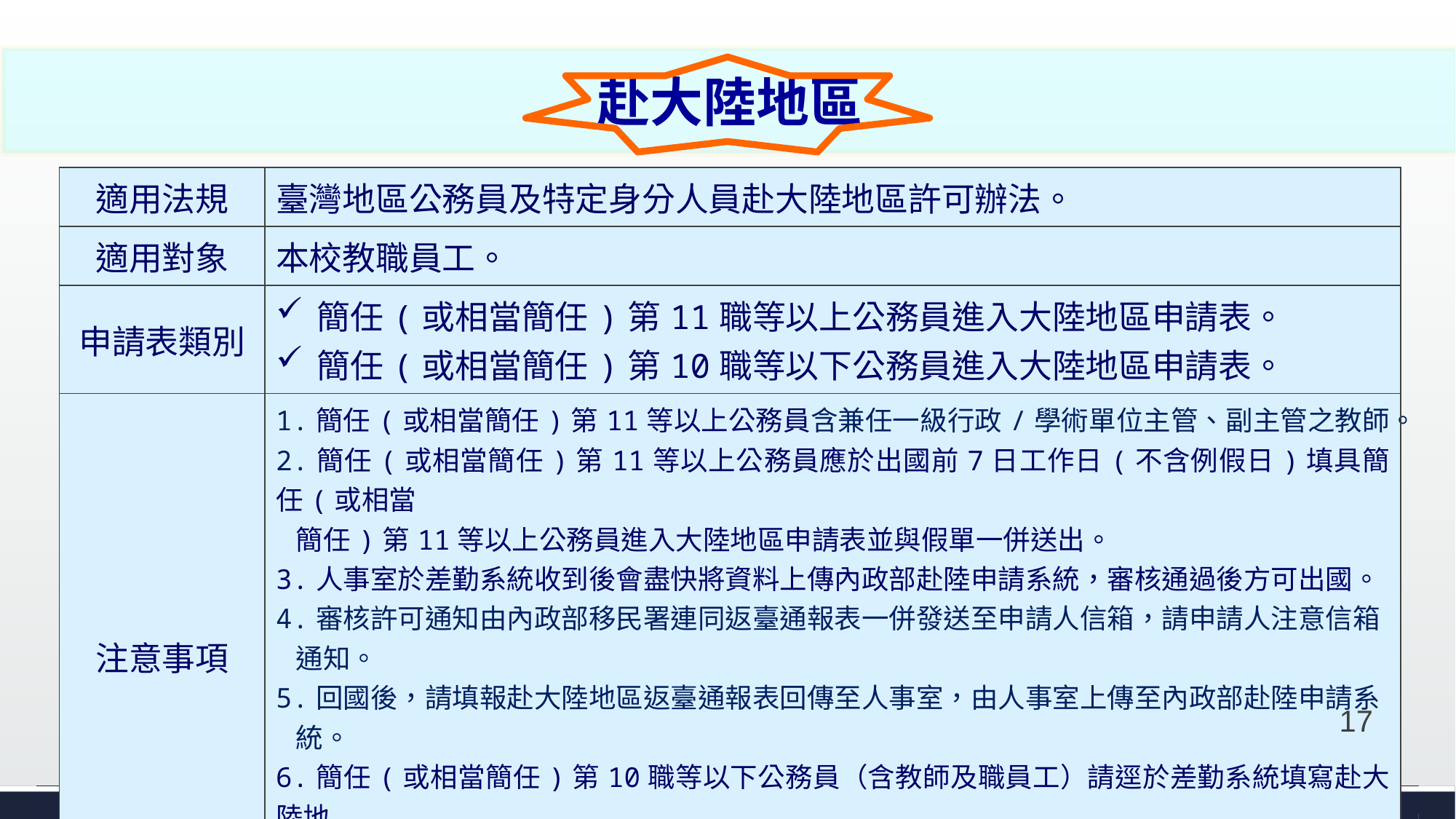

赴大陸地區

| 適用法規 | 臺灣地區公務員及特定身分人員赴大陸地區許可辦法。 |
| --- | --- |
| 適用對象 | 本校教職員工。 |
| 申請表類別 | 簡任(或相當簡任)第11職等以上公務員進入大陸地區申請表。 簡任(或相當簡任)第10職等以下公務員進入大陸地區申請表。 |
| 注意事項 | 1.簡任(或相當簡任)第11等以上公務員含兼任一級行政/學術單位主管、副主管之教師。 2.簡任(或相當簡任)第11等以上公務員應於出國前7日工作日(不含例假日)填具簡任(或相當 簡任)第11等以上公務員進入大陸地區申請表並與假單一併送出。 3.人事室於差勤系統收到後會盡快將資料上傳內政部赴陸申請系統，審核通過後方可出國。 4.審核許可通知由內政部移民署連同返臺通報表一併發送至申請人信箱，請申請人注意信箱 通知。 5.回國後，請填報赴大陸地區返臺通報表回傳至人事室，由人事室上傳至內政部赴陸申請系 統。 6.簡任(或相當簡任)第10職等以下公務員（含教師及職員工）請逕於差勤系統填寫赴大陸地 區申請表，由本校首長核准即可。 7.回國後，亦須於差勤系統填妥赴大陸地區通報表。 |

#
17